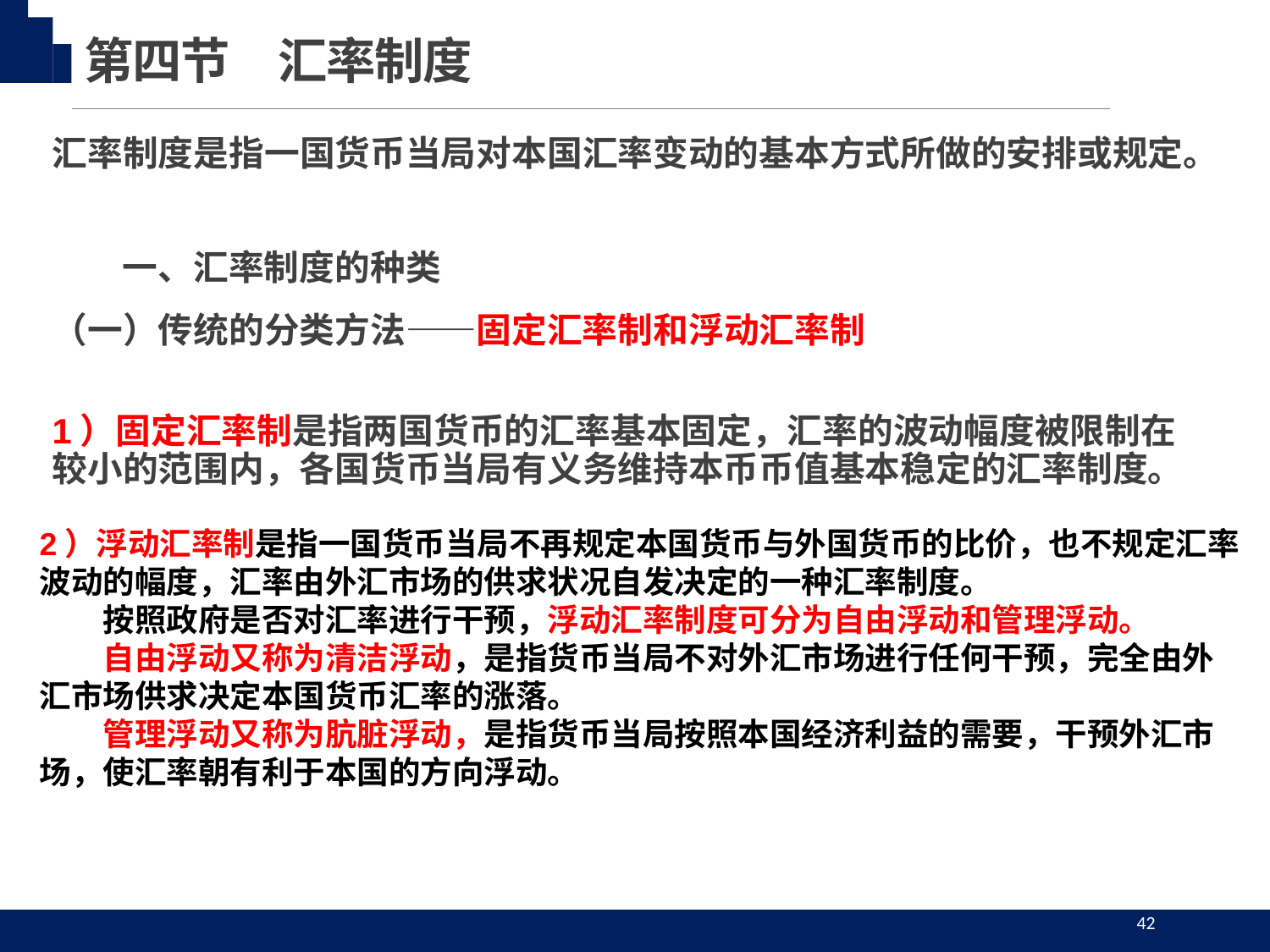

第四节　汇率制度
汇率制度是指一国货币当局对本国汇率变动的基本方式所做的安排或规定。
　　一、汇率制度的种类
（一）传统的分类方法——固定汇率制和浮动汇率制
1）固定汇率制是指两国货币的汇率基本固定，汇率的波动幅度被限制在较小的范围内，各国货币当局有义务维持本币币值基本稳定的汇率制度。
2）浮动汇率制是指一国货币当局不再规定本国货币与外国货币的比价，也不规定汇率波动的幅度，汇率由外汇市场的供求状况自发决定的一种汇率制度。
　　按照政府是否对汇率进行干预，浮动汇率制度可分为自由浮动和管理浮动。
　　自由浮动又称为清洁浮动，是指货币当局不对外汇市场进行任何干预，完全由外汇市场供求决定本国货币汇率的涨落。
　　管理浮动又称为肮脏浮动，是指货币当局按照本国经济利益的需要，干预外汇市场，使汇率朝有利于本国的方向浮动。
42